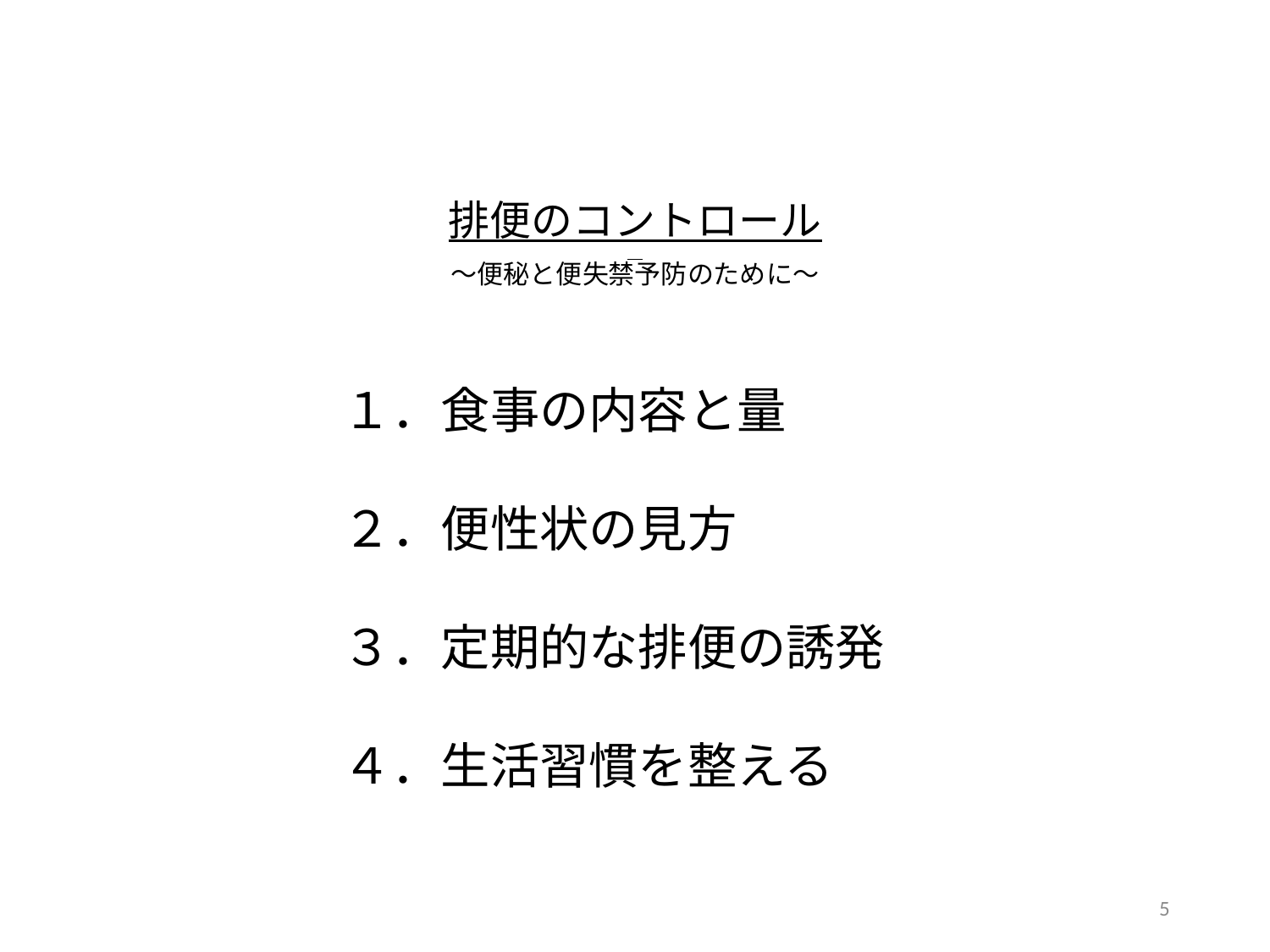

# 排便のコントロール 　 ～便秘と便失禁予防のために～
１．食事の内容と量

２．便性状の見方

３．定期的な排便の誘発

４．生活習慣を整える
5